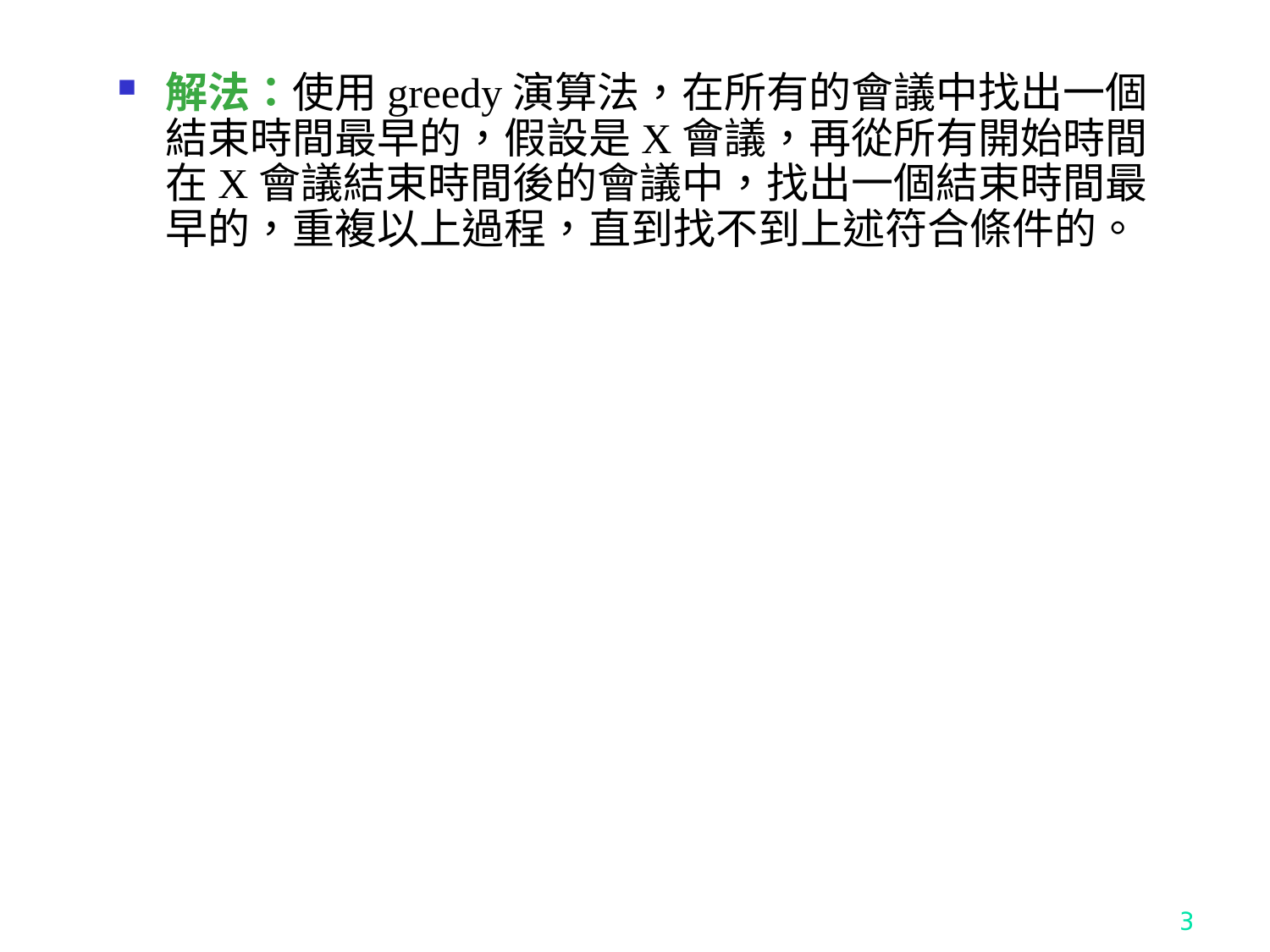

解法：使用greedy演算法，在所有的會議中找出一個結束時間最早的，假設是X會議，再從所有開始時間在X會議結束時間後的會議中，找出一個結束時間最早的，重複以上過程，直到找不到上述符合條件的。

3